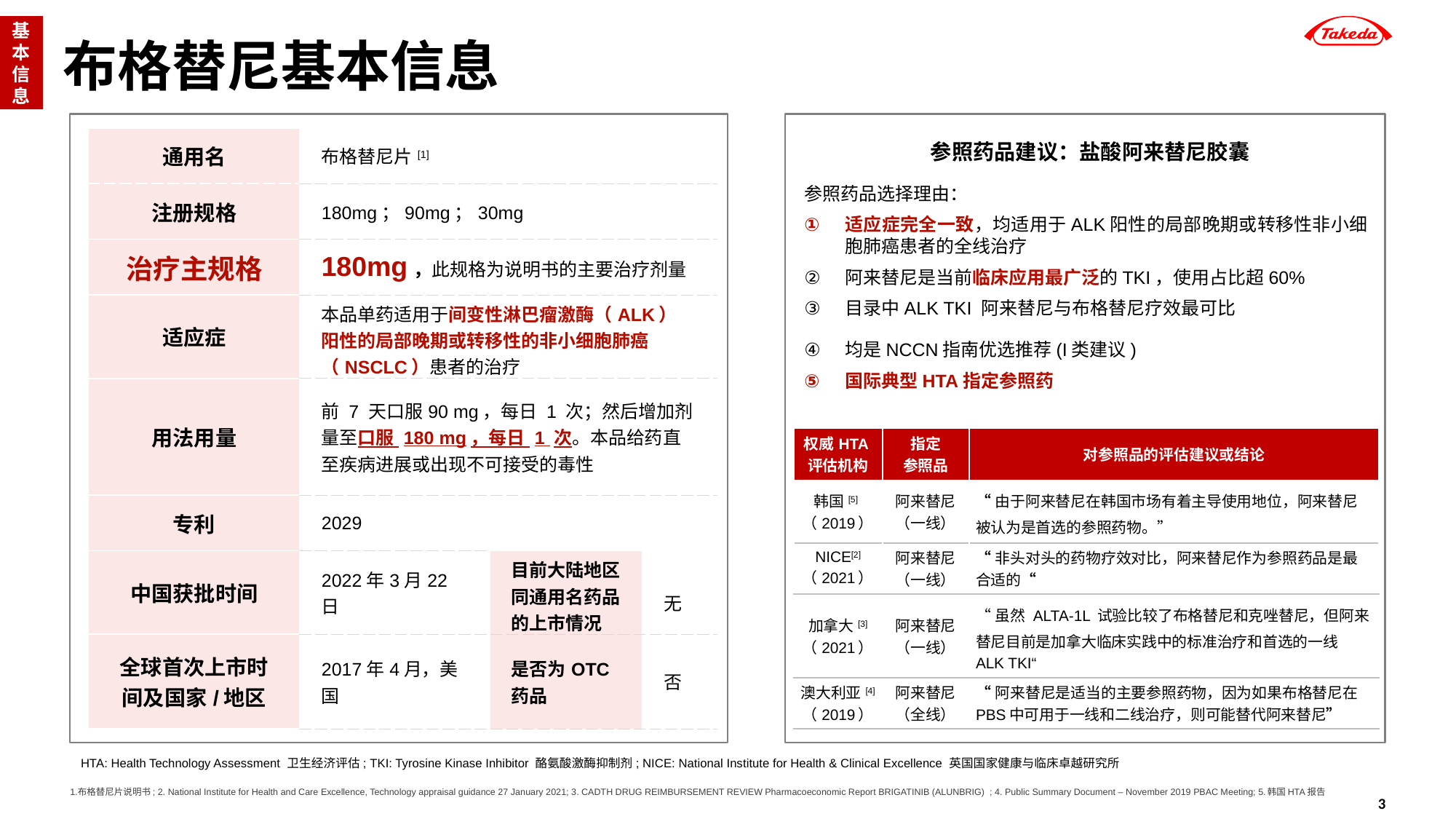

# 布格替尼基本信息
基本信息

| 通用名 | 布格替尼片[1] |  |  |
| --- | --- | --- | --- |
| 注册规格 | 180mg；90mg；30mg |  |  |
| 治疗主规格 | 180mg，此规格为说明书的主要治疗剂量 |  |  |
| 适应症 | 本品单药适用于间变性淋巴瘤激酶（ALK）阳性的局部晚期或转移性的非小细胞肺癌（NSCLC）患者的治疗 |  |  |
| 用法用量 | 前 7 天口服90 mg，每日 1 次；然后增加剂量至口服 180 mg，每日 1 次。本品给药直至疾病进展或出现不可接受的毒性 |  |  |
| 专利 | 2029 |  |  |
| 中国获批时间 | 2022年3月22日 | 目前大陆地区同通用名药品的上市情况 | 无 |
| 全球首次上市时间及国家/地区 | 2017年4月，美国 | 是否为OTC药品 | 否 |
参照药品建议：盐酸阿来替尼胶囊
参照药品选择理由：
适应症完全一致，均适用于ALK阳性的局部晚期或转移性非小细胞肺癌患者的全线治疗
阿来替尼是当前临床应用最广泛的TKI，使用占比超60%
目录中ALK TKI 阿来替尼与布格替尼疗效最可比
均是NCCN指南优选推荐(I类建议)
国际典型HTA指定参照药
| 权威HTA评估机构 | 指定 参照品 | 对参照品的评估建议或结论 |
| --- | --- | --- |
| 韩国[5] （2019） | 阿来替尼 （一线） | “由于阿来替尼在韩国市场有着主导使用地位，阿来替尼被认为是首选的参照药物。” |
| NICE[2] （2021） | 阿来替尼 （一线） | “非头对头的药物疗效对比，阿来替尼作为参照药品是最合适的“ |
| 加拿大[3] （2021） | 阿来替尼 （一线） | “虽然 ALTA-1L 试验比较了布格替尼和克唑替尼，但阿来替尼目前是加拿大临床实践中的标准治疗和首选的一线 ALK TKI“ |
| 澳大利亚[4]（2019） | 阿来替尼 （全线） | “阿来替尼是适当的主要参照药物，因为如果布格替尼在PBS中可用于一线和二线治疗，则可能替代阿来替尼” |
HTA: Health Technology Assessment 卫生经济评估; TKI: Tyrosine Kinase Inhibitor 酪氨酸激酶抑制剂; NICE: National Institute for Health & Clinical Excellence 英国国家健康与临床卓越研究所
布格替尼片说明书; 2. National Institute for Health and Care Excellence, Technology appraisal guidance 27 January 2021; 3. CADTH DRUG REIMBURSEMENT REVIEW Pharmacoeconomic Report BRIGATINIB (ALUNBRIG)  ; 4. Public Summary Document – November 2019 PBAC Meeting; 5.韩国HTA报告
3